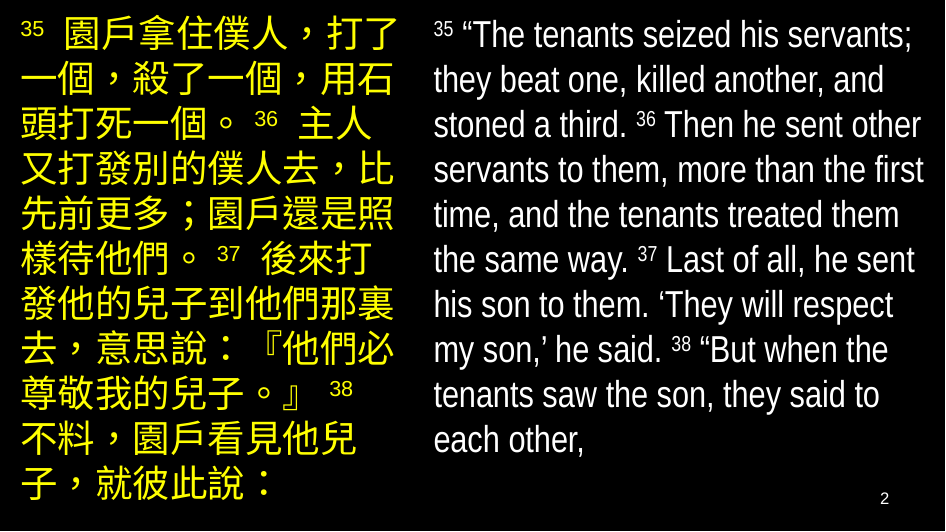

35 園戶拿住僕人，打了一個，殺了一個，用石頭打死一個。36 主人又打發別的僕人去，比先前更多；園戶還是照樣待他們。37 後來打發他的兒子到他們那裏去，意思說：『他們必尊敬我的兒子。』38 不料，園戶看見他兒子，就彼此說：
35 “The tenants seized his servants; they beat one, killed another, and stoned a third. 36 Then he sent other servants to them, more than the first time, and the tenants treated them the same way. 37 Last of all, he sent his son to them. ‘They will respect my son,’ he said. 38 “But when the tenants saw the son, they said to each other,
2